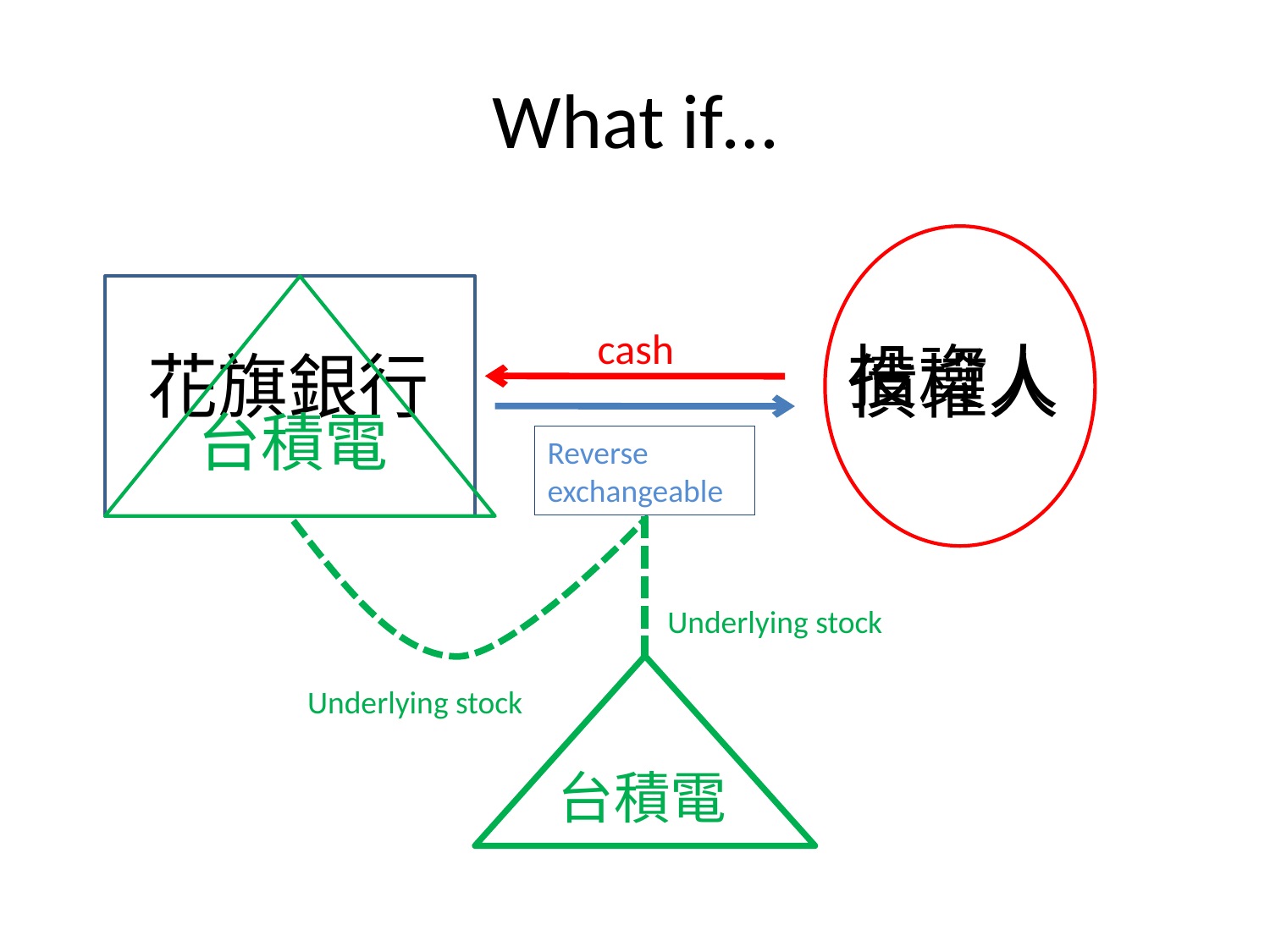

# What if…

cash
投資人
花旗銀行
債權人
台積電
Reverse exchangeable

台積電

Underlying stock
Underlying stock